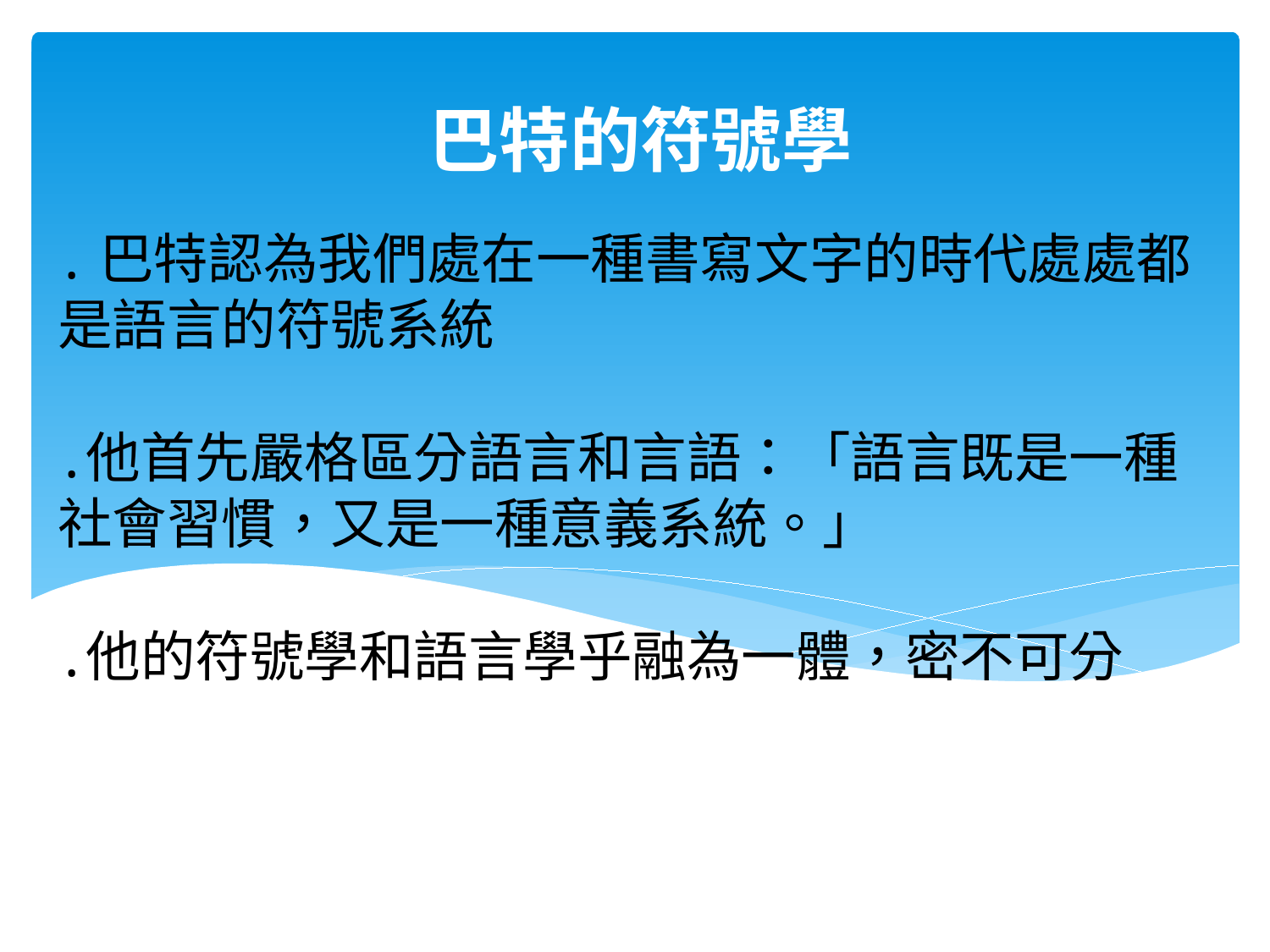

巴特的符號學
# ․巴特認為我們處在一種書寫文字的時代處處都是語言的符號系統 ․他首先嚴格區分語言和言語：「語言既是一種社會習慣，又是一種意義系統。」 ․他的符號學和語言學乎融為一體，密不可分